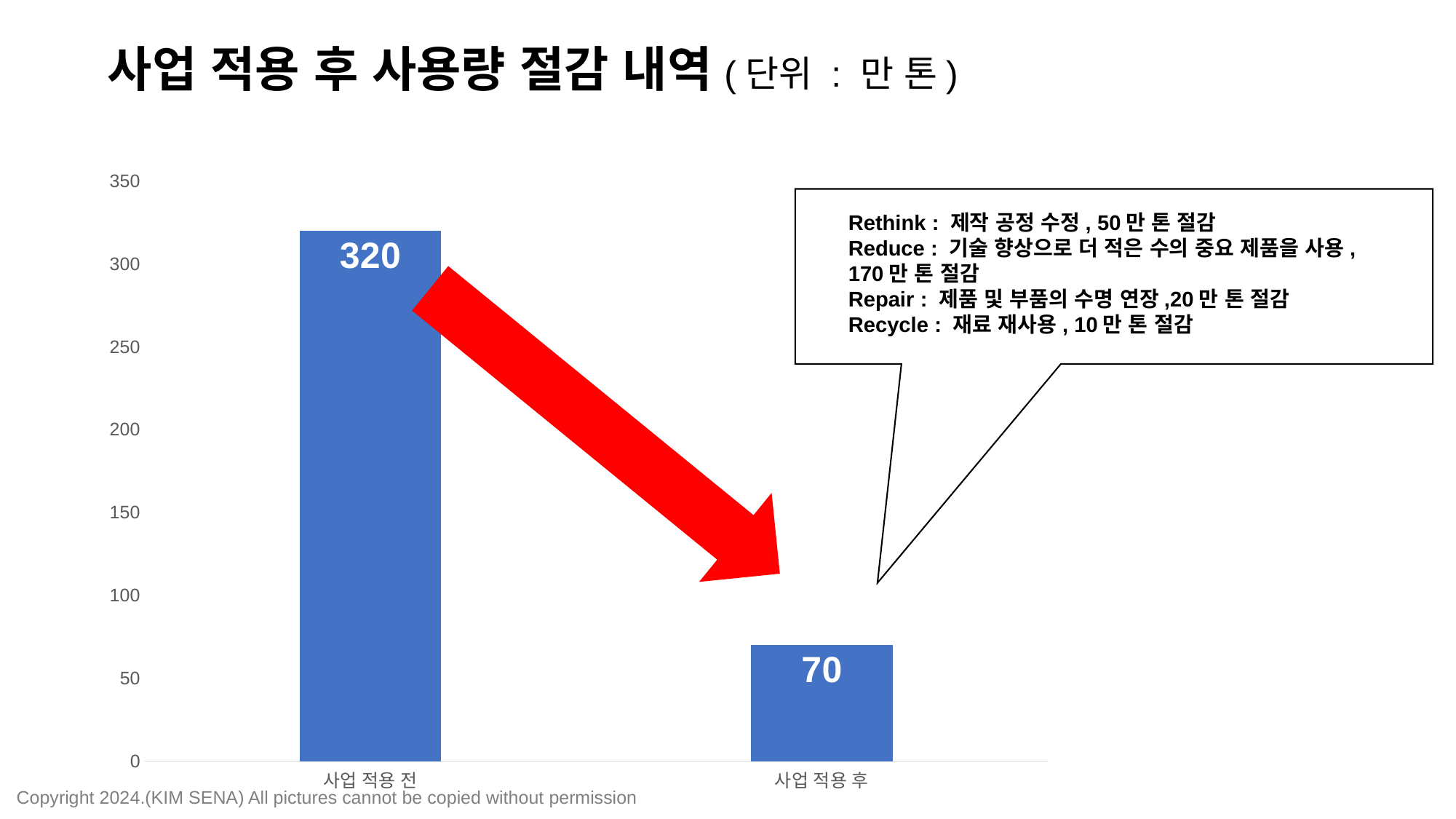

사업 적용 후 사용량 절감 내역(단위 : 만 톤)

### Chart

| Category | 계열 1 |
|---|---|
| 사업 적용 전 | 320.0 |
| 사업 적용 후 | 70.0 |
Rethink : 제작 공정 수정, 50만 톤 절감
Reduce : 기술 향상으로 더 적은 수의 중요 제품을 사용,
170만 톤 절감
Repair : 제품 및 부품의 수명 연장,20만 톤 절감
Recycle : 재료 재사용, 10만 톤 절감